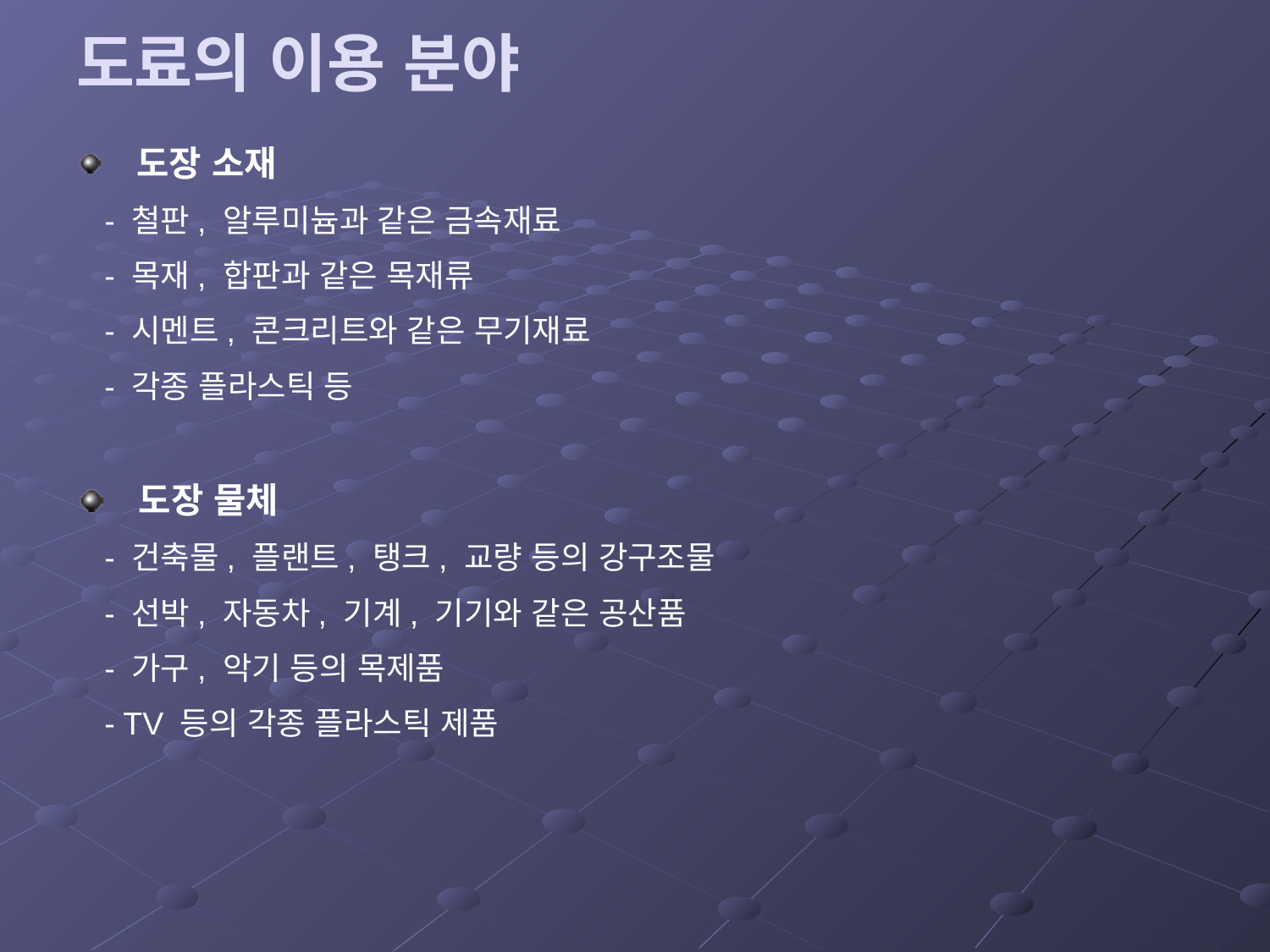

# 도료의 이용 분야
 도장 소재
   - 철판, 알루미늄과 같은 금속재료
   - 목재, 합판과 같은 목재류
   - 시멘트, 콘크리트와 같은 무기재료
   - 각종 플라스틱 등

 도장 물체
   - 건축물, 플랜트, 탱크, 교량 등의 강구조물
   - 선박, 자동차, 기계, 기기와 같은 공산품
   - 가구, 악기 등의 목제품
   - TV 등의 각종 플라스틱 제품